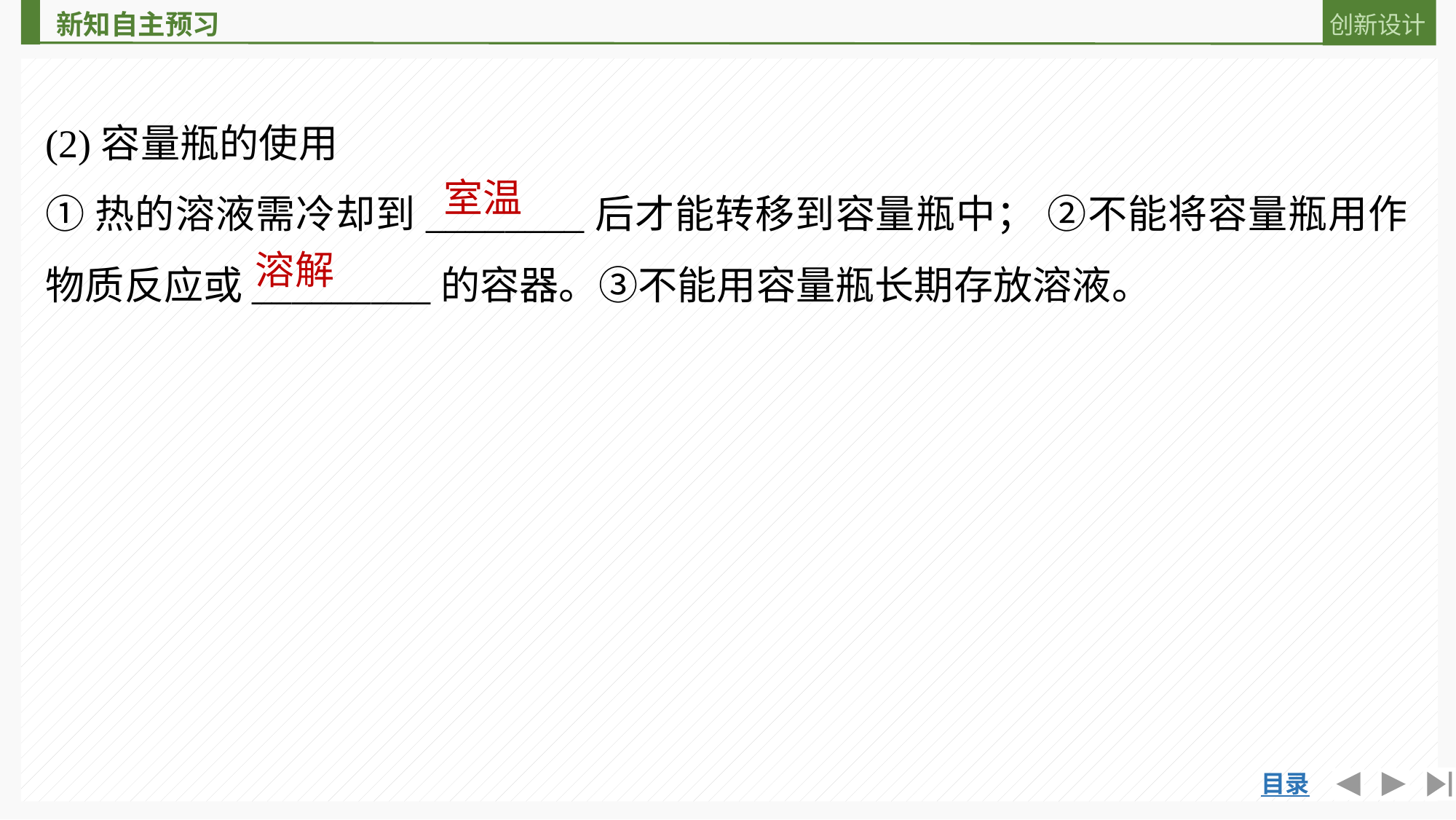

(2)容量瓶的使用
①热的溶液需冷却到________后才能转移到容量瓶中； ②不能将容量瓶用作物质反应或_________的容器。③不能用容量瓶长期存放溶液。
室温
溶解